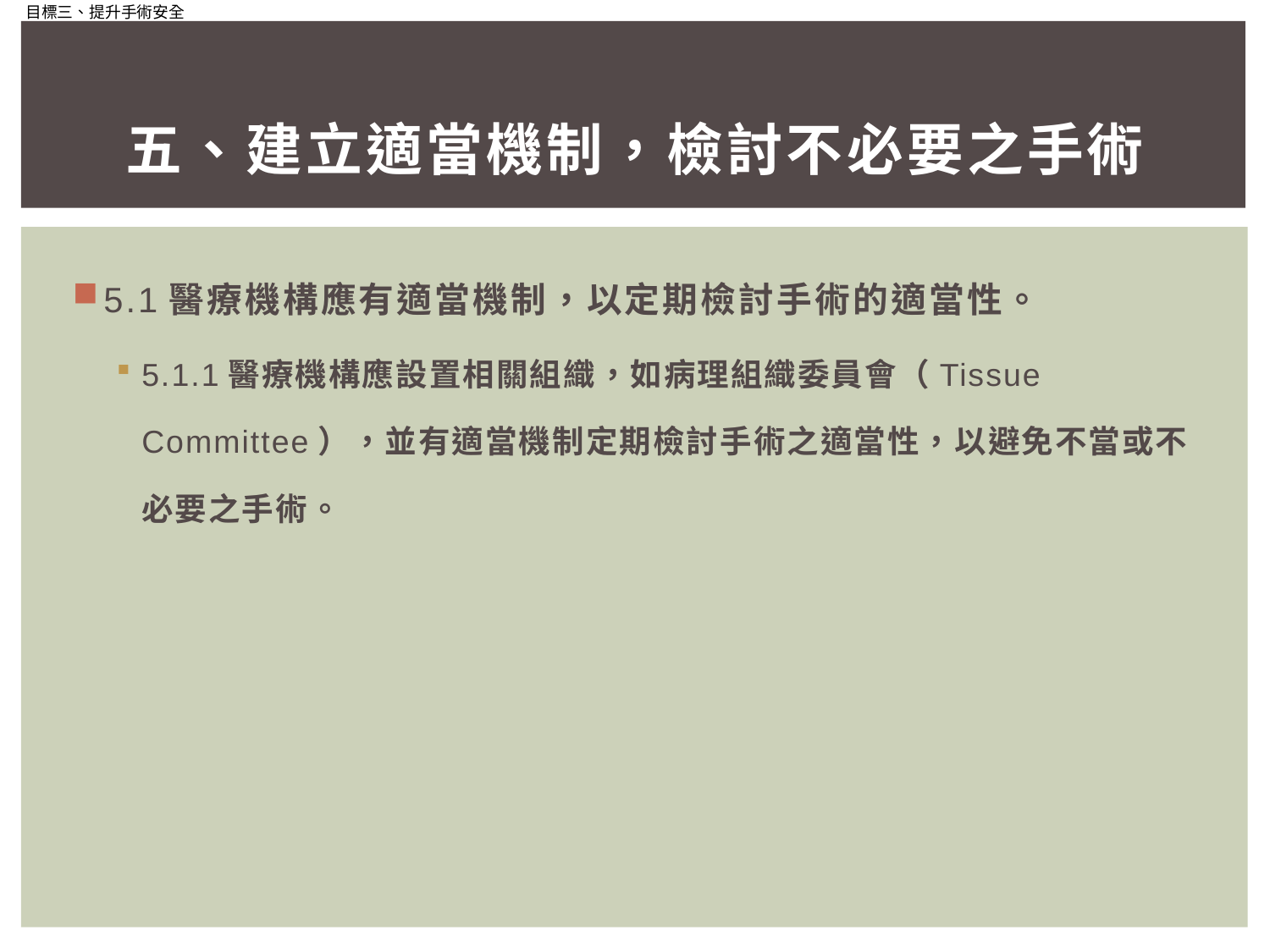

# 五、建立適當機制，檢討不必要之手術
5.1醫療機構應有適當機制，以定期檢討手術的適當性。
5.1.1醫療機構應設置相關組織，如病理組織委員會（Tissue Committee），並有適當機制定期檢討手術之適當性，以避免不當或不必要之手術。